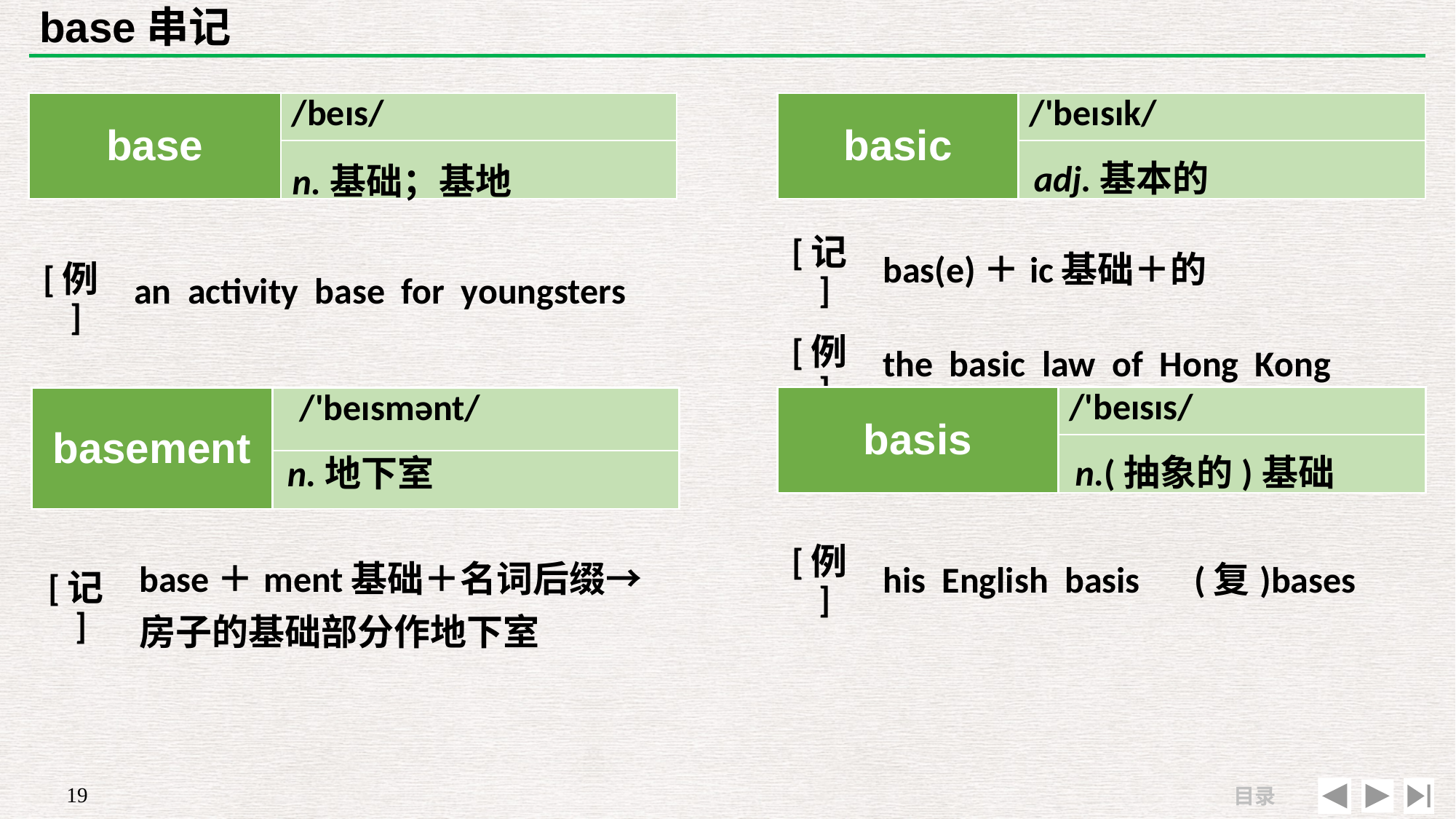

# base串记

| base | /beɪs/ |
| --- | --- |
|  |  |
| basic | /'beɪsɪk/ |
| --- | --- |
|  |  |
adj.基本的
n.基础；基地
|  |  |
| --- | --- |
| [例] | an activity base for youngsters |
| [记] | bas(e)＋ic基础＋的 |
| --- | --- |
| [例] | the basic law of Hong Kong |
| basis | /'beɪsɪs/ |
| --- | --- |
|  |  |
| basement | /'beɪsmənt/ |
| --- | --- |
|  |  |
n.(抽象的)基础
n.地下室
|  |  |
| --- | --- |
| [例] | his English basis　(复)bases |
| [记] | base＋ment基础＋名词后缀→ 房子的基础部分作地下室 |
| --- | --- |
|  |  |